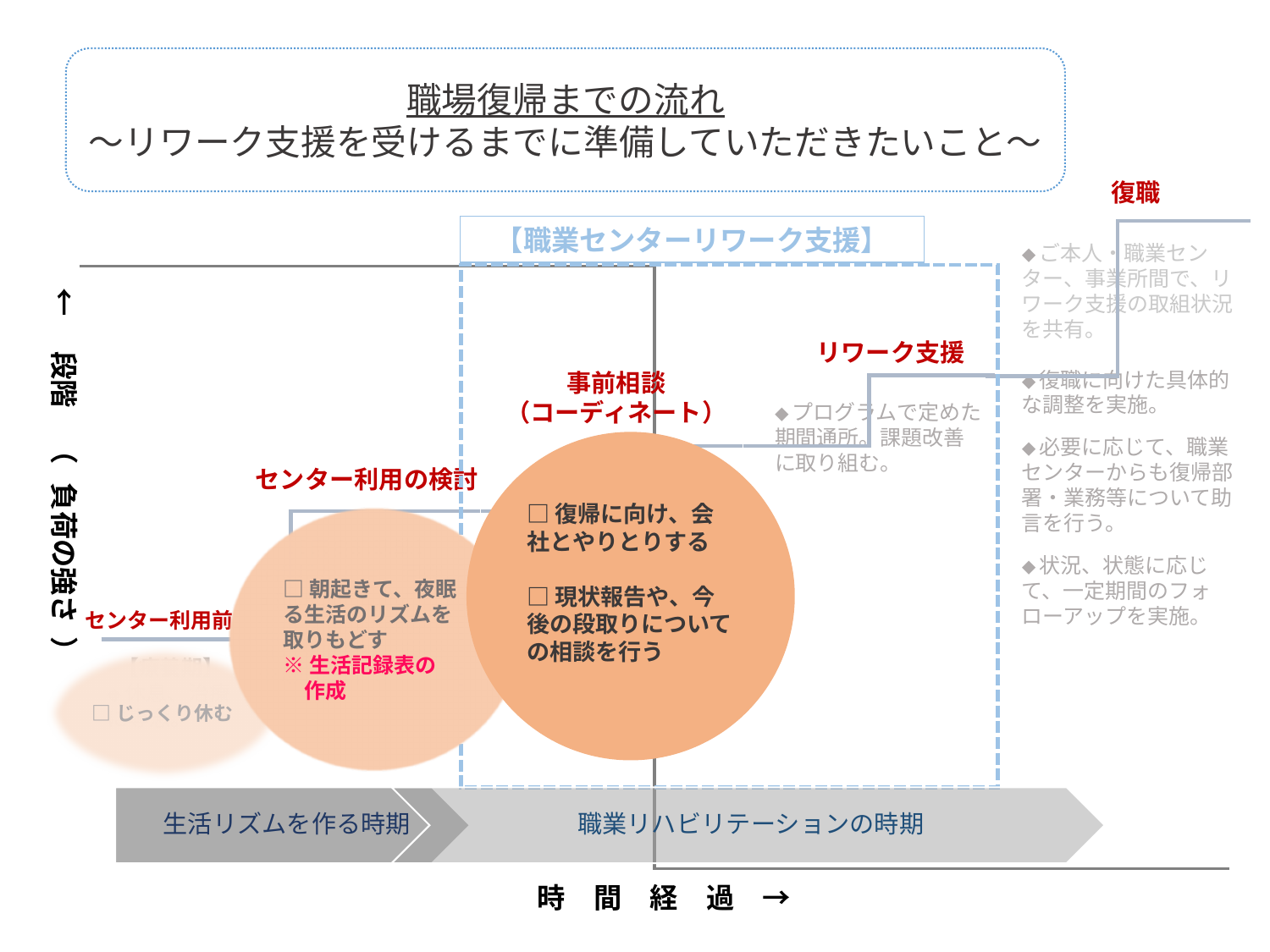

職場復帰までの流れ
～リワーク支援を受けるまでに準備していただきたいこと～
復職
【職業センターリワーク支援】
◆ご本人・職業センター、事業所間で、リワーク支援の取組状況を共有。

◆復職に向けた具体的な調整を実施。

◆必要に応じて、職業センターからも復帰部署・業務等について助言を行う。

◆状況、状態に応じて、一定期間のフォローアップを実施。

←　段階　（   負荷の強さ  ）
リワーク支援
事前相談
（コーディネート）
◆プログラムで定めた期間通所。課題改善に取り組む。
□復帰に向け、会社とやりとりする

□現状報告や、今後の段取りについての相談を行う

◆個別相談。
◆生活リズムや体調の確認、働き方の振返りや自身の課題把握等を整理。
◆体験利用。

センター利用の検討

□朝起きて、夜眠る生活のリズムを取りもどす
※生活記録表の
　作成
【自主的活動】
◆症状が安定・回復。
◆主治医の指示の下、生活リズムの改善、軽い運動や読書等日中活動を行う。
センター利用前
□じっくり休む
【療養期】
◆休息、治療に専念。

生活リズムを作る時期
職業リハビリテーションの時期
時　間　経　過　→